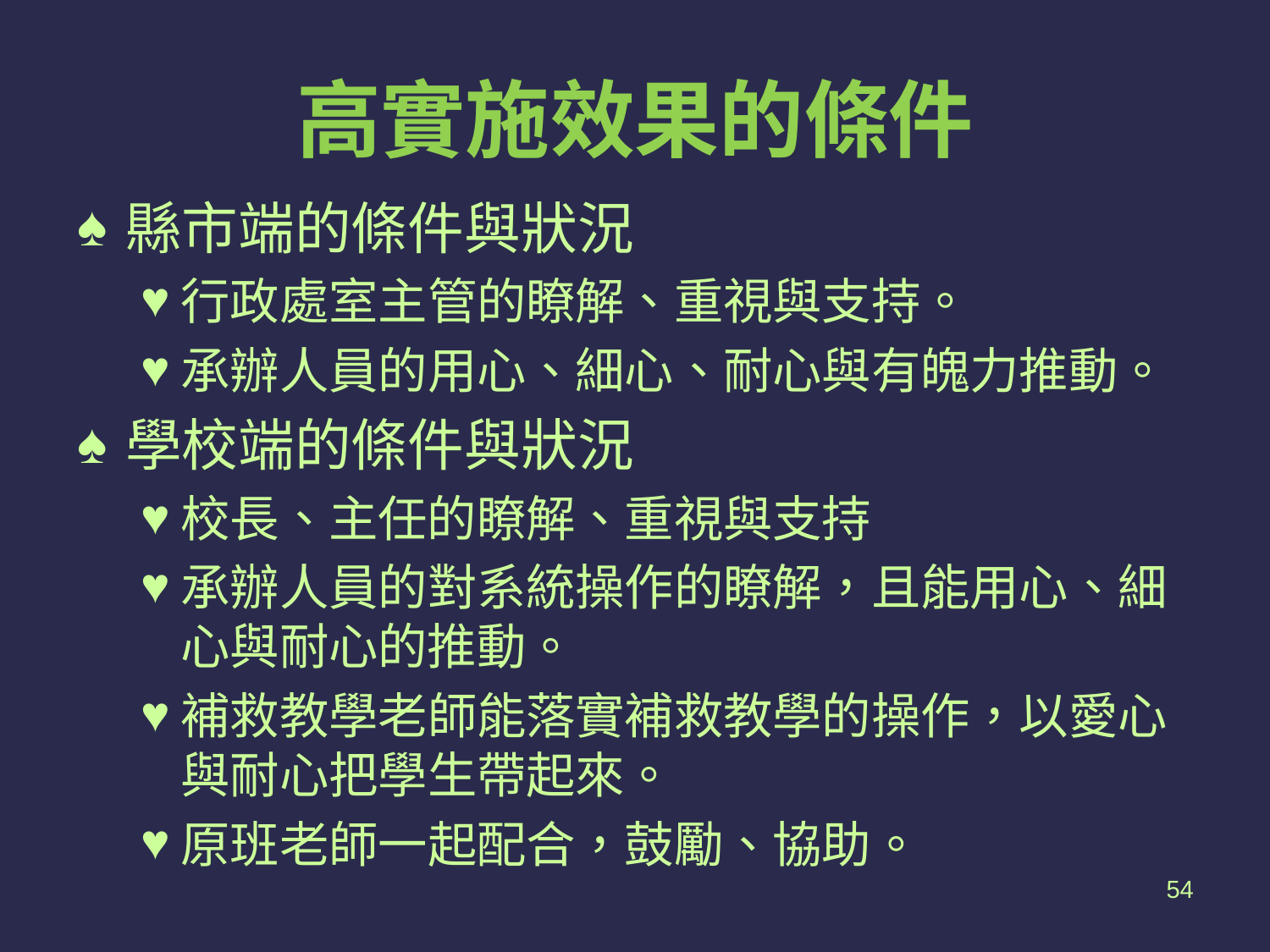

# 高實施效果的條件
縣市端的條件與狀況
行政處室主管的瞭解、重視與支持。
承辦人員的用心、細心、耐心與有魄力推動。
學校端的條件與狀況
校長、主任的瞭解、重視與支持
承辦人員的對系統操作的瞭解，且能用心、細心與耐心的推動。
補救教學老師能落實補救教學的操作，以愛心與耐心把學生帶起來。
原班老師一起配合，鼓勵、協助。

54